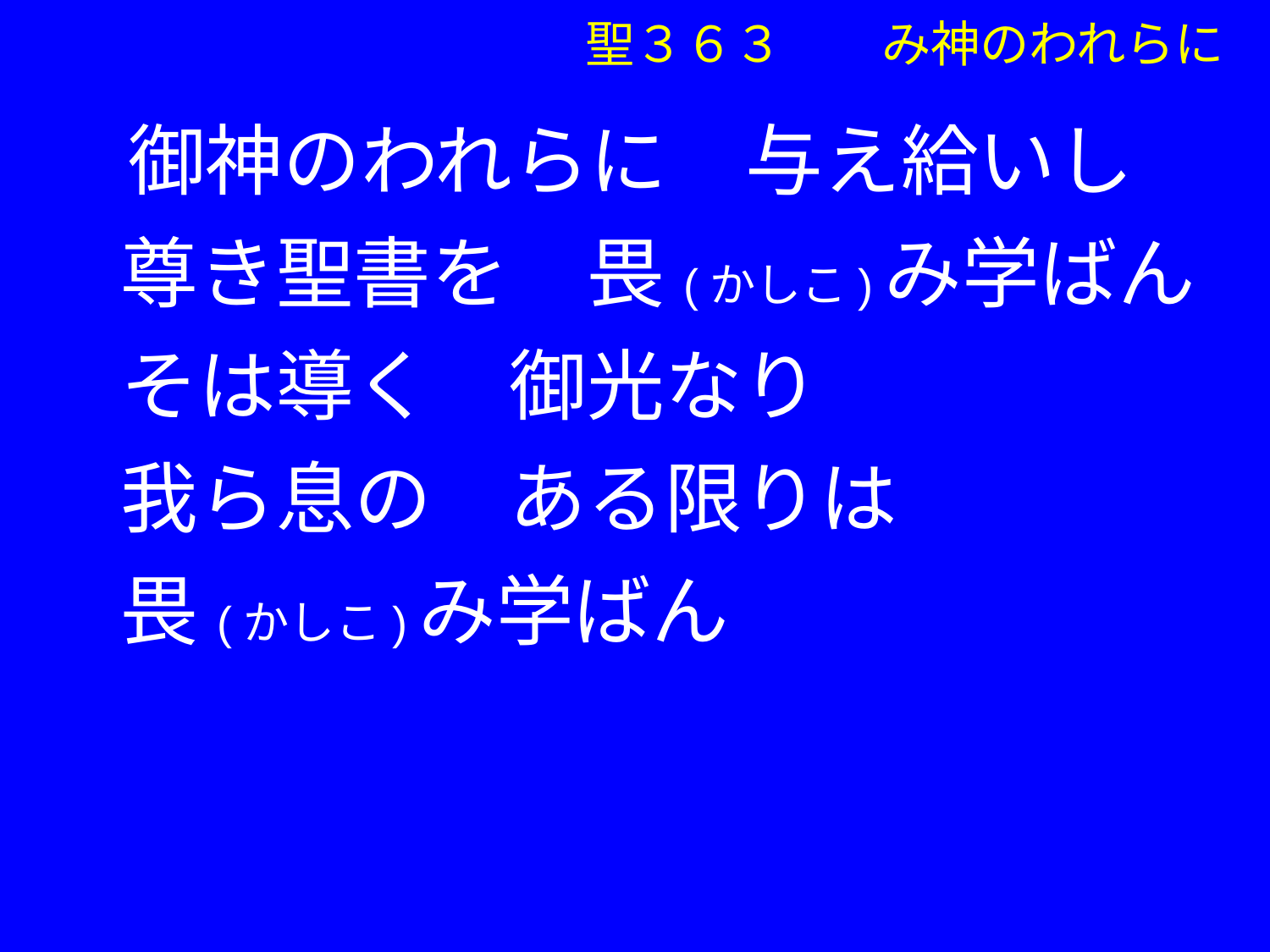

御神のわれらに　与え給いし
　尊き聖書を　畏(かしこ)み学ばん
　そは導く　御光なり
　我ら息の　ある限りは
　畏(かしこ)み学ばん

聖３６３　　み神のわれらに